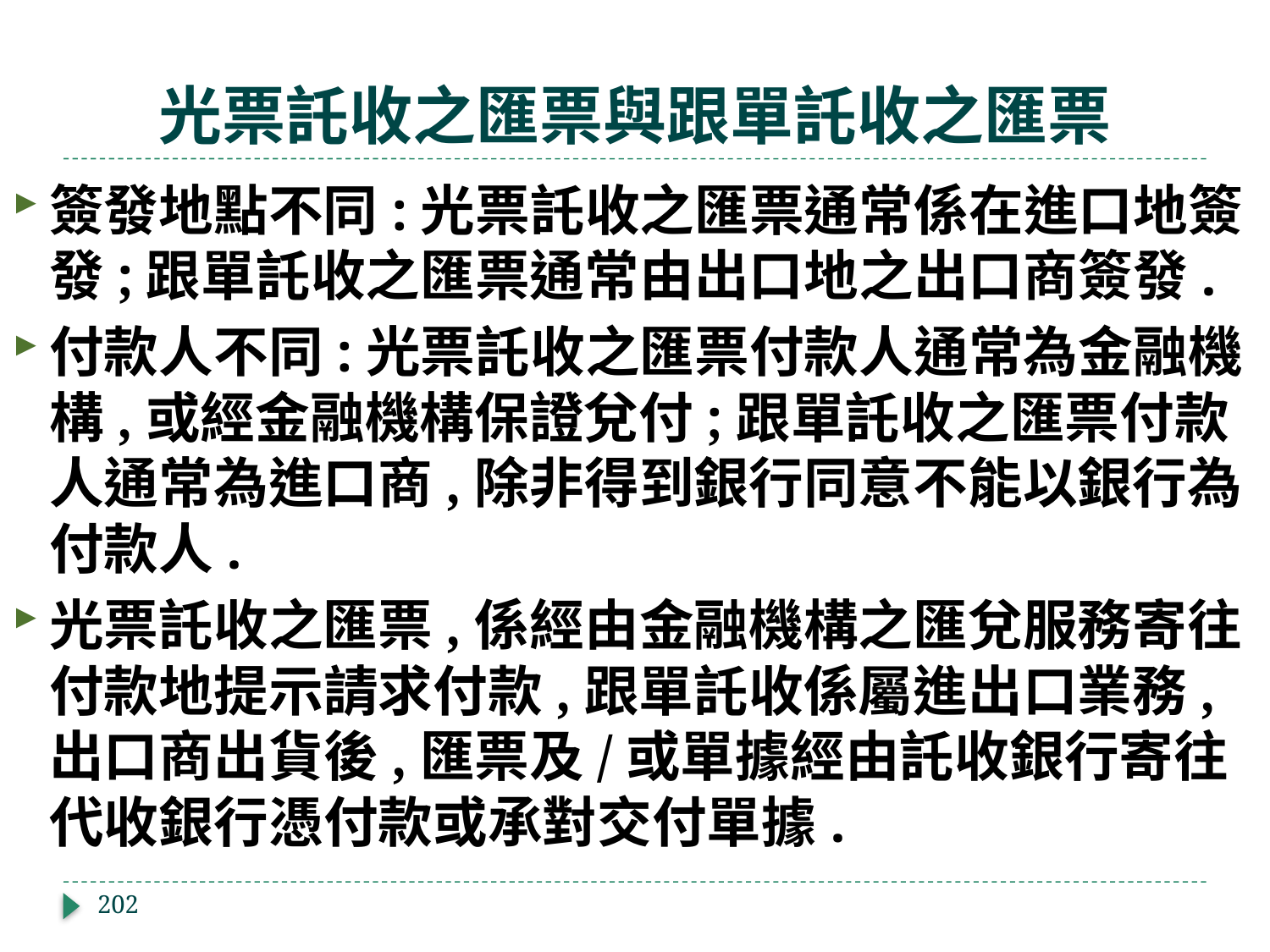

# 光票託收之匯票與跟單託收之匯票
簽發地點不同:光票託收之匯票通常係在進口地簽發;跟單託收之匯票通常由出口地之出口商簽發.
付款人不同:光票託收之匯票付款人通常為金融機構,或經金融機構保證兌付;跟單託收之匯票付款人通常為進口商,除非得到銀行同意不能以銀行為付款人.
光票託收之匯票,係經由金融機構之匯兌服務寄往付款地提示請求付款,跟單託收係屬進出口業務,出口商出貨後,匯票及/或單據經由託收銀行寄往代收銀行憑付款或承對交付單據.
202